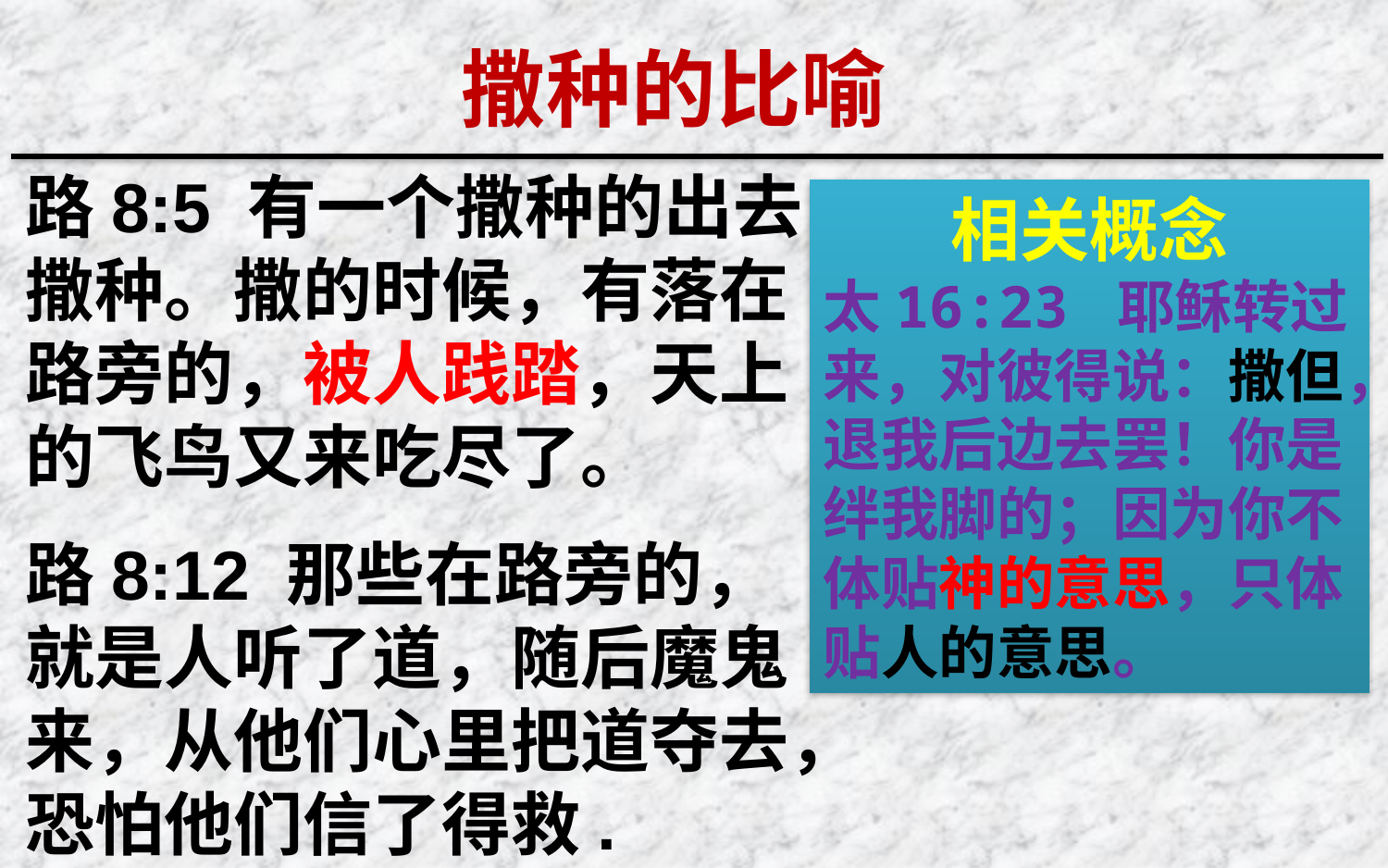

撒种的比喻
路8:5 有一个撒种的出去撒种。撒的时候，有落在路旁的，被人践踏，天上的飞鸟又来吃尽了。
路8:12 那些在路旁的，就是人听了道，随后魔鬼来，从他们心里把道夺去，恐怕他们信了得救.
相关概念
太16:23 耶稣转过来，对彼得说：撒但，退我后边去罢！你是绊我脚的；因为你不体贴神的意思，只体贴人的意思。